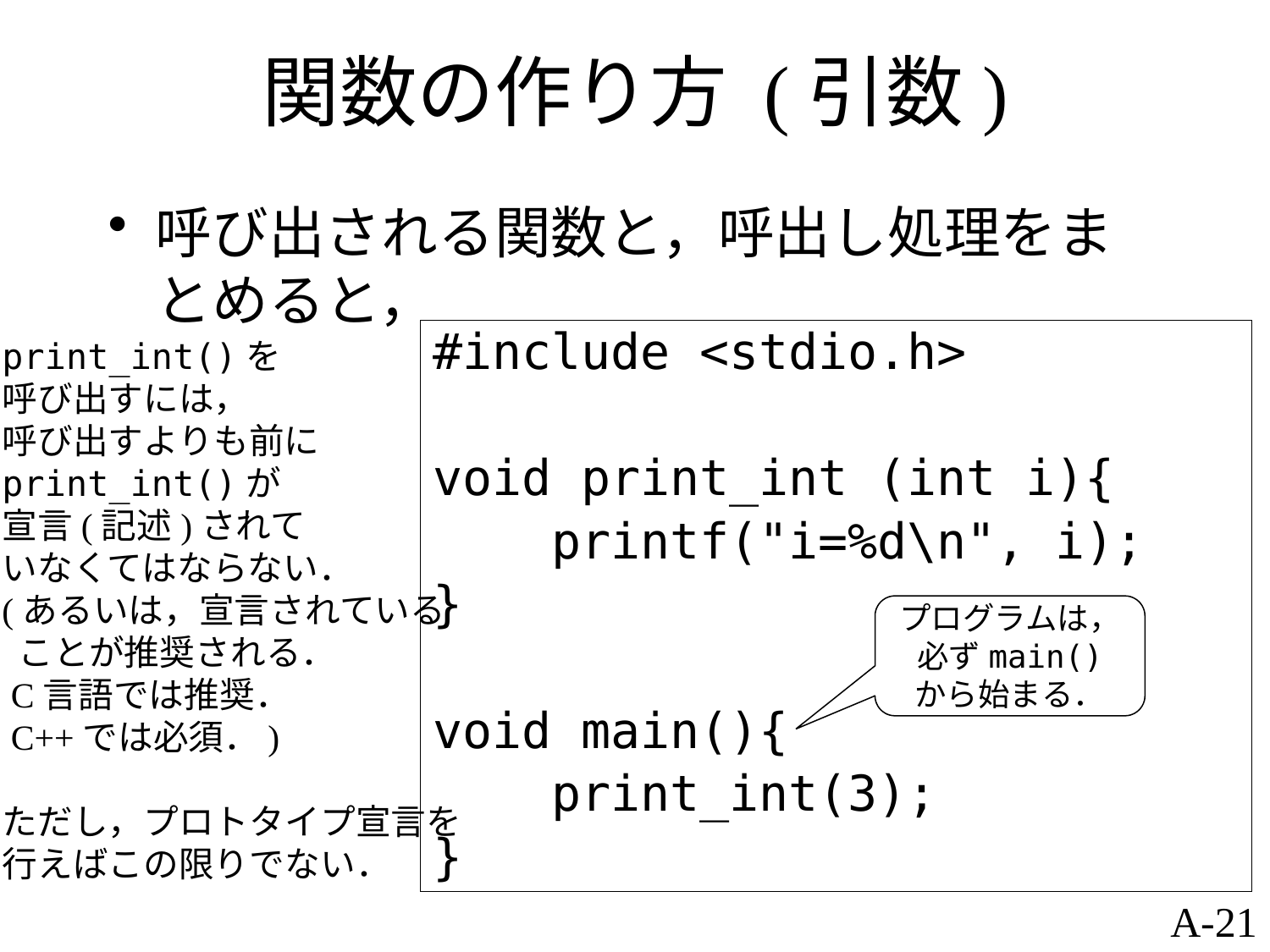

# 関数の作り方 (引数)
呼び出される関数と，呼出し処理をまとめると，
#include <stdio.h>

void print_int (int i){
    printf("i=%d\n", i);
}

void main(){
    print_int(3);
}
print_int()を
呼び出すには，
呼び出すよりも前に
print_int()が
宣言(記述)されて
いなくてはならない．
(あるいは，宣言されている
 ことが推奨される．
 C言語では推奨．
 C++では必須．)

ただし，プロトタイプ宣言を
行えばこの限りでない．
プログラムは，必ずmain()
から始まる．
A-21